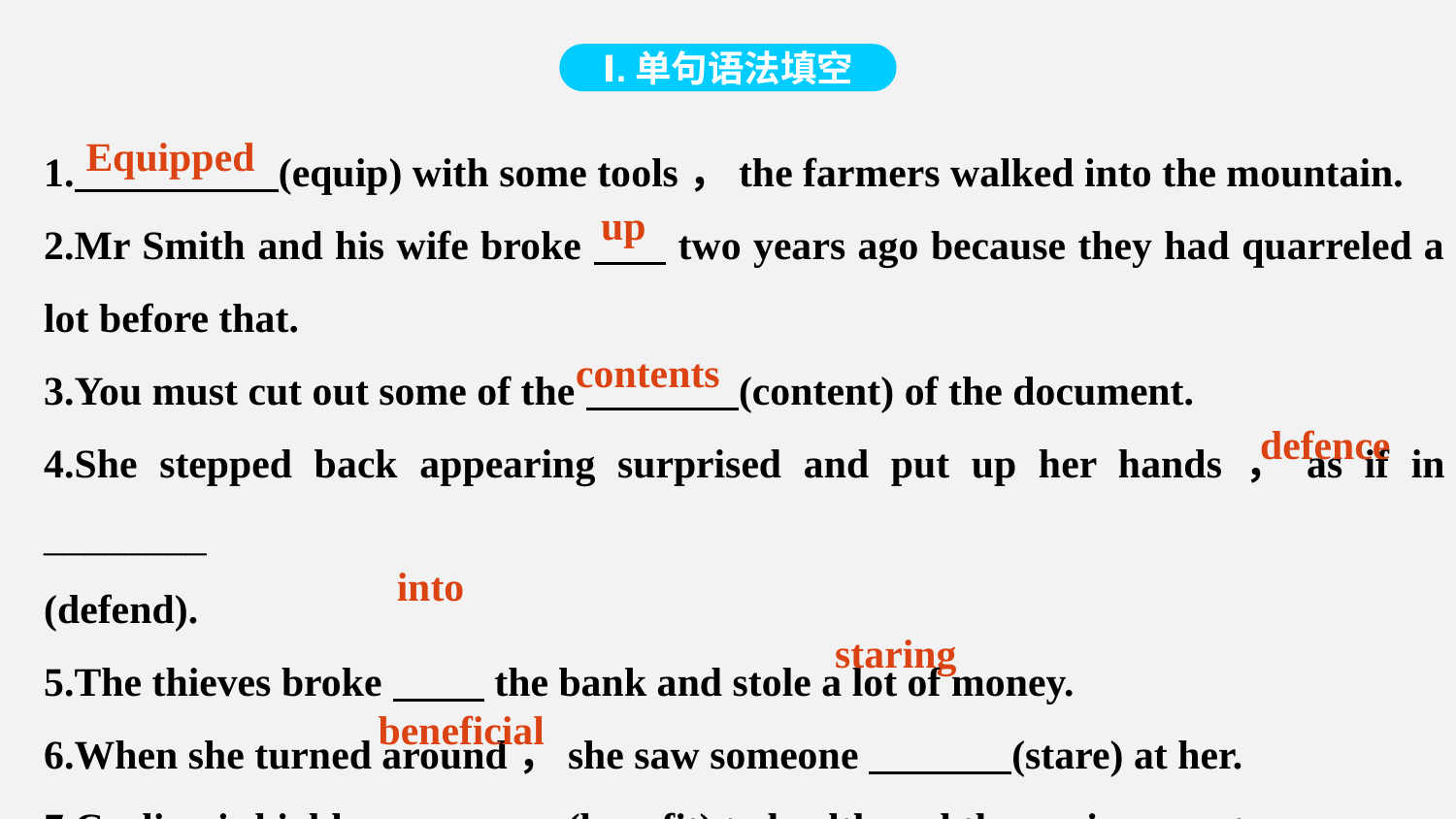

Ⅰ.单句语法填空
1.                    (equip) with some tools，the farmers walked into the mountain.
2.Mr Smith and his wife broke        two years ago because they had quarreled a lot before that.
3.You must cut out some of the                (content) of the document.
4.She stepped back appearing surprised and put up her hands，as if in ________
(defend).
5.The thieves broke           the bank and stole a lot of money.
6.When she turned around，she saw someone               (stare) at her.
7.Cycling is highly                    (benefit) to health and the environment.
Equipped
up
contents
defence
into
staring
beneficial